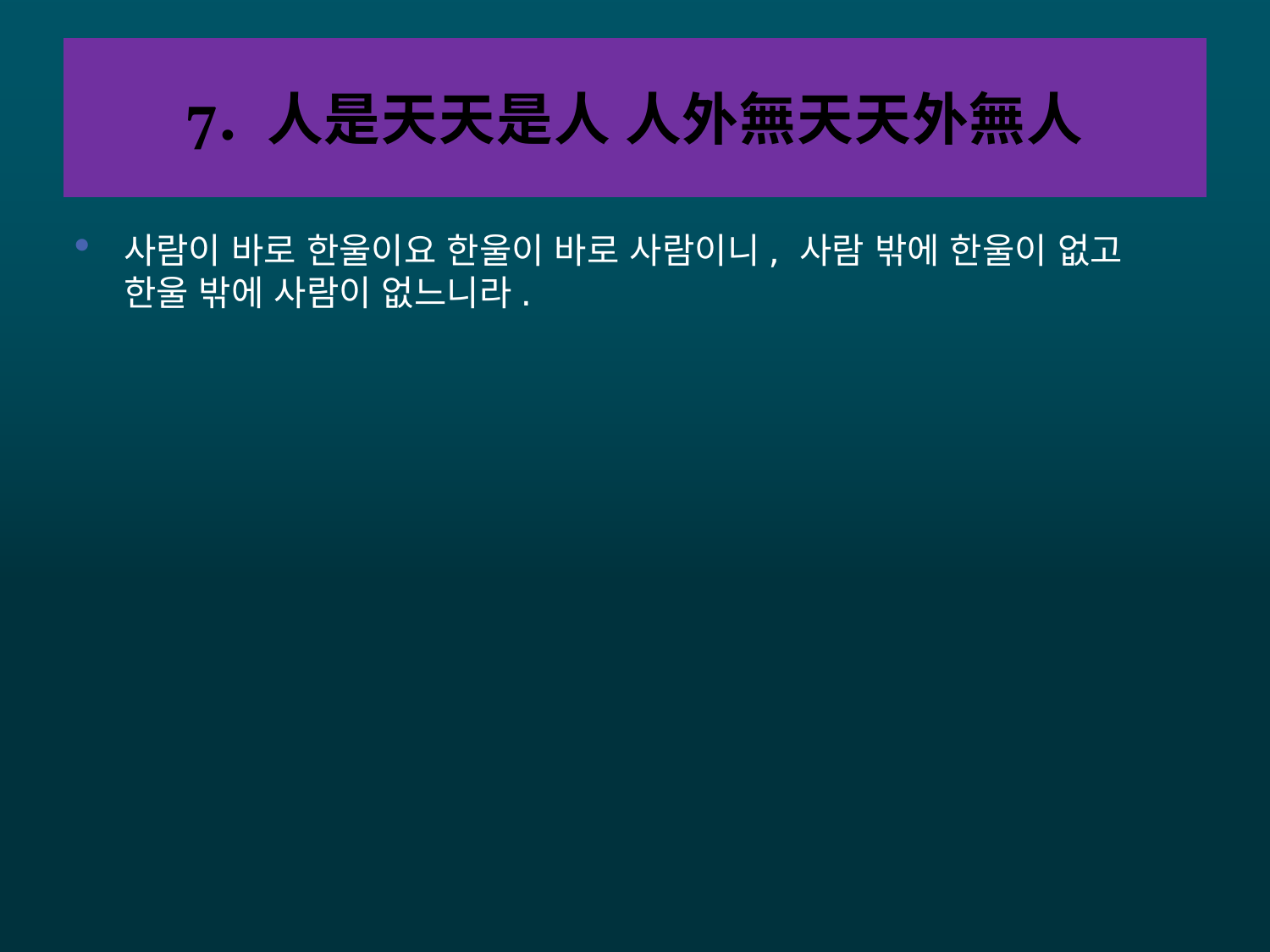

# 7. 人是天天是人 人外無天天外無人
사람이 바로 한울이요 한울이 바로 사람이니, 사람 밖에 한울이 없고 한울 밖에 사람이 없느니라.